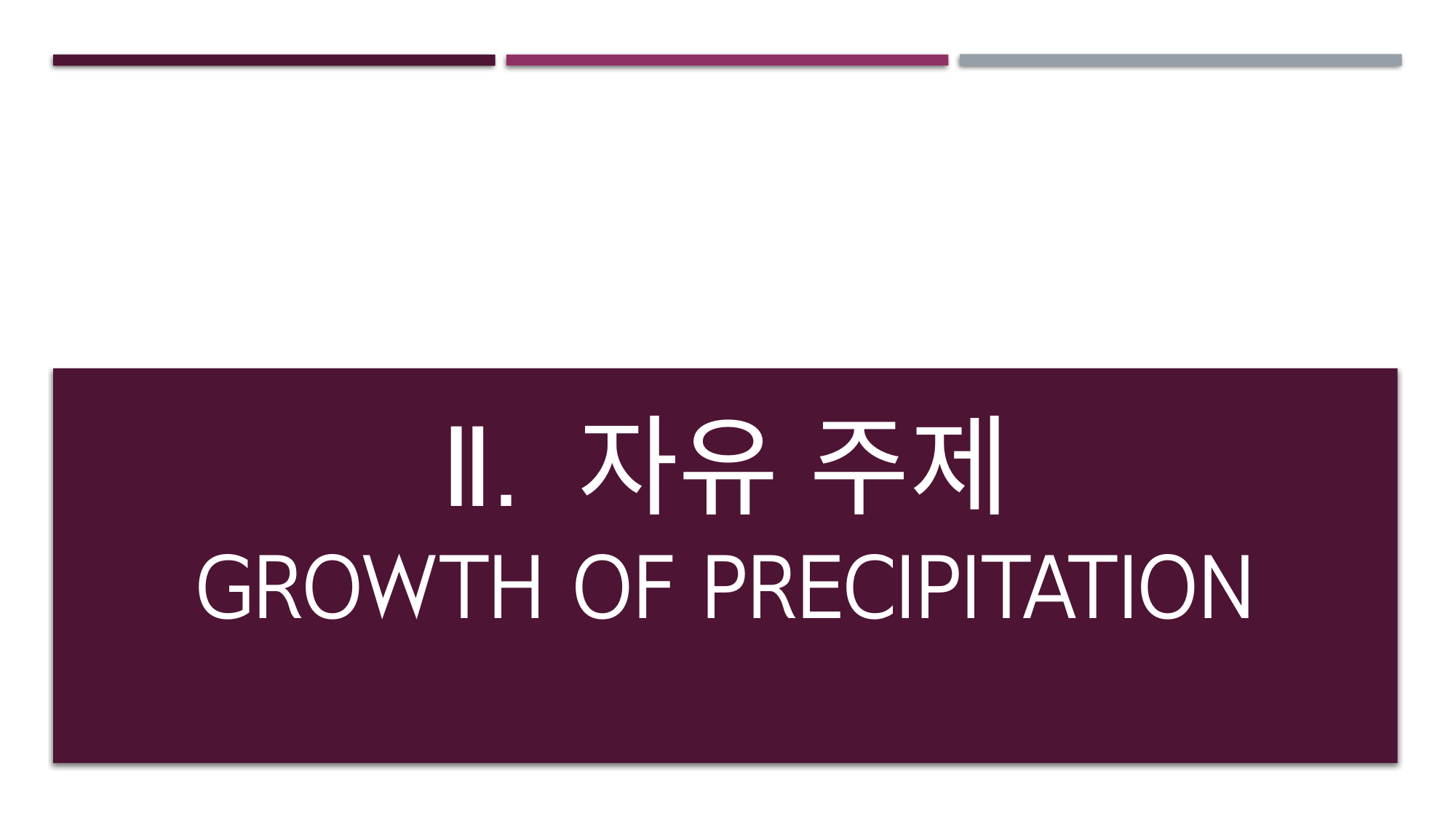

# Ⅱ. 자유 주제 Growth of precipitation